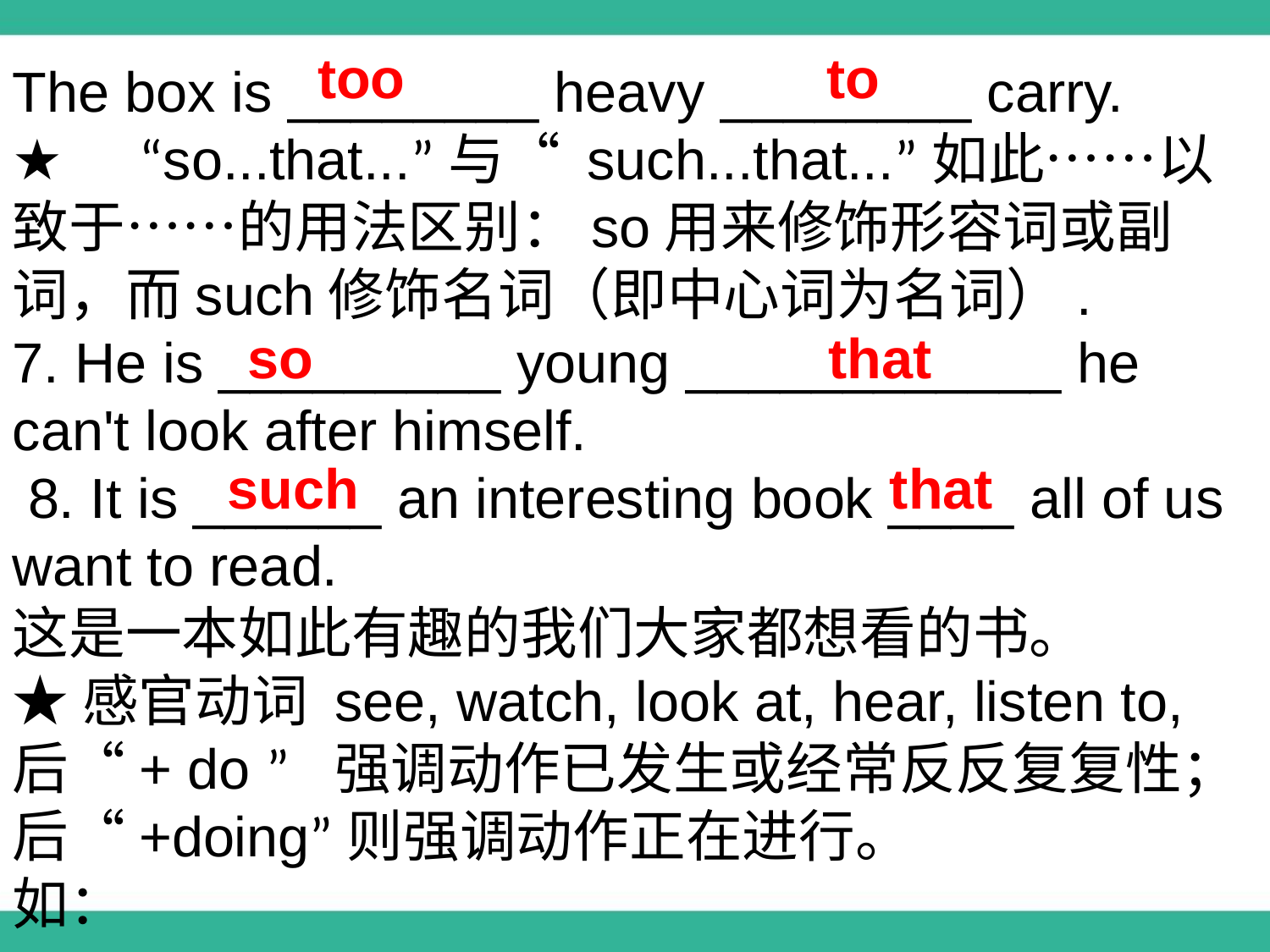

too                           to
The box is ________ heavy ________ carry.
★	“so...that...”与“ such...that...”如此……以致于……的用法区别：so用来修饰形容词或副词，而such修饰名词（即中心词为名词）.
7. He is _________ young ____________ he can't look after himself.
 8. It is ______ an interesting book ____ all of us want to read.
这是一本如此有趣的我们大家都想看的书。
★感官动词 see, watch, look at, hear, listen to, 后“+ do ”  强调动作已发生或经常反反复复性；
后“+doing”则强调动作正在进行。
如：
so                                 that
such                                  that